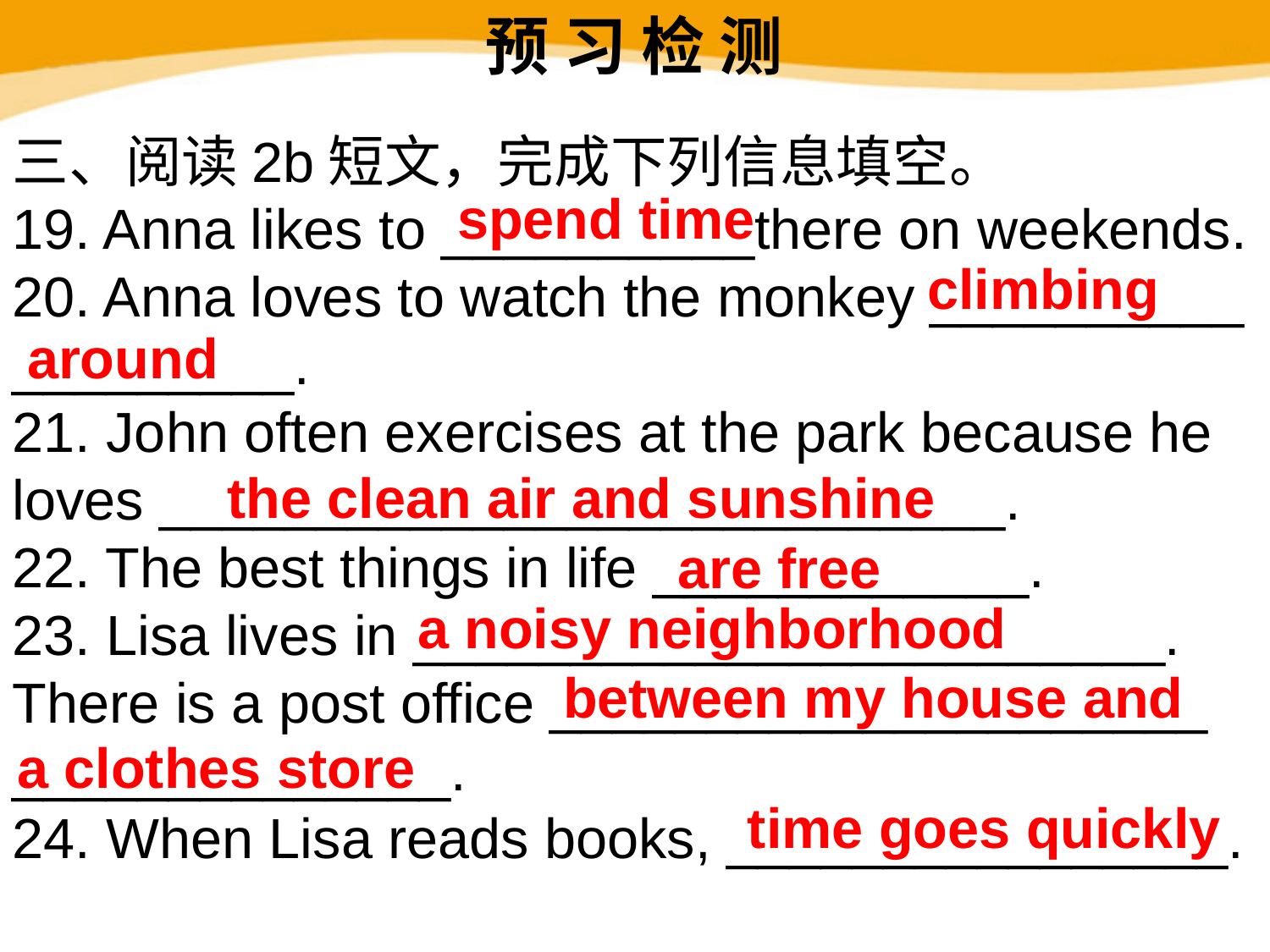

预 习 检 测
三、阅读2b短文，完成下列信息填空。
19. Anna likes to __________there on weekends.
20. Anna loves to watch the monkey __________
_________.
21. John often exercises at the park because he loves ___________________________.
22. The best things in life ____________.
23. Lisa lives in ________________________. There is a post office _____________________
______________.
24. When Lisa reads books, ________________.
spend time
climbing
around
the clean air and sunshine
are free
a noisy neighborhood
 between my house and
a clothes store
time goes quickly